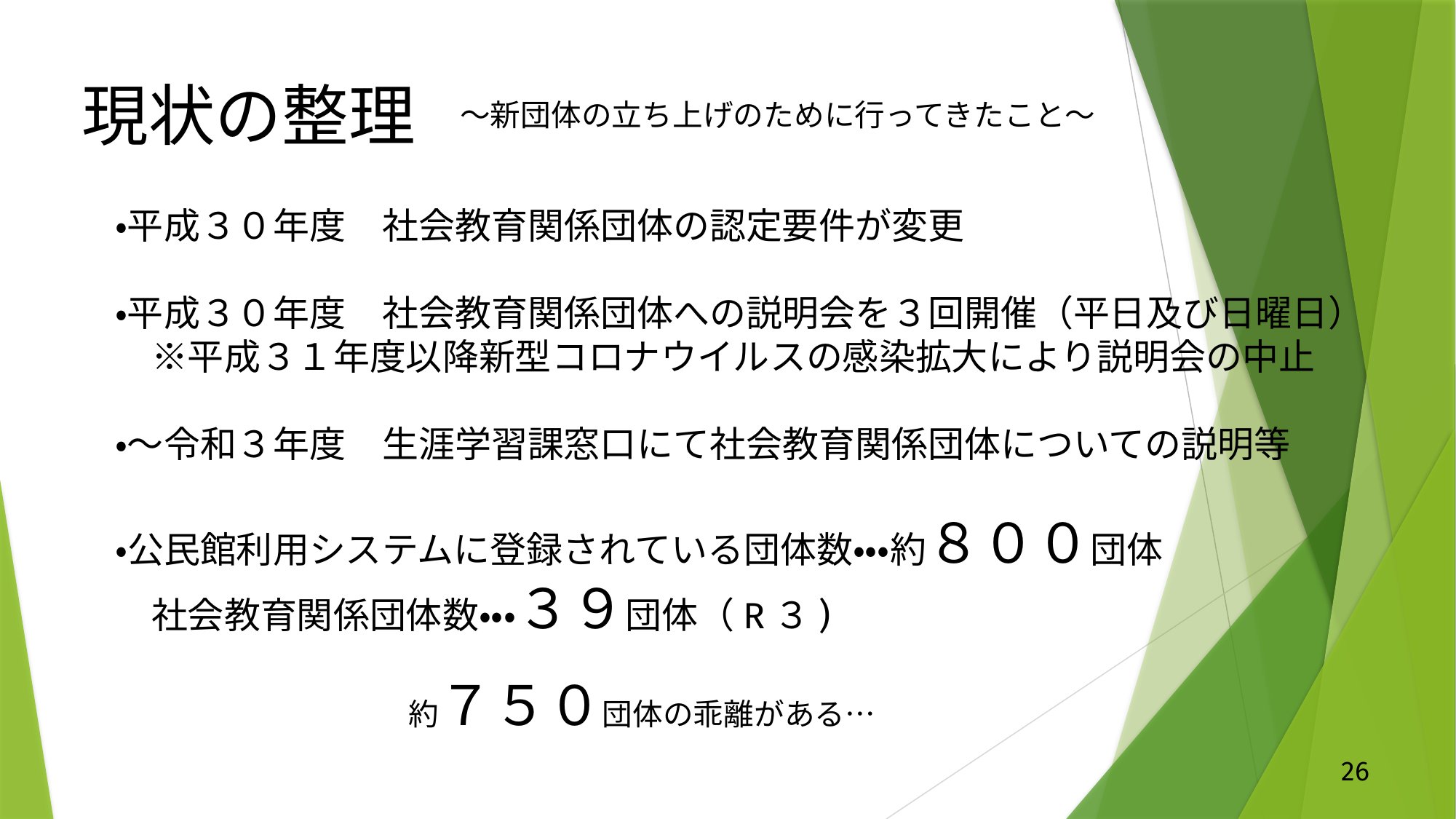

現状の整理
～新団体の立ち上げのために行ってきたこと～
・平成３０年度　社会教育関係団体の認定要件が変更

・平成３０年度　社会教育関係団体への説明会を３回開催（平日及び日曜日）
　※平成３１年度以降新型コロナウイルスの感染拡大により説明会の中止

・～令和３年度　生涯学習課窓口にて社会教育関係団体についての説明等

・公民館利用システムに登録されている団体数・・・約８００団体
　社会教育関係団体数・・・３９団体（R３)
約７５０団体の乖離がある…